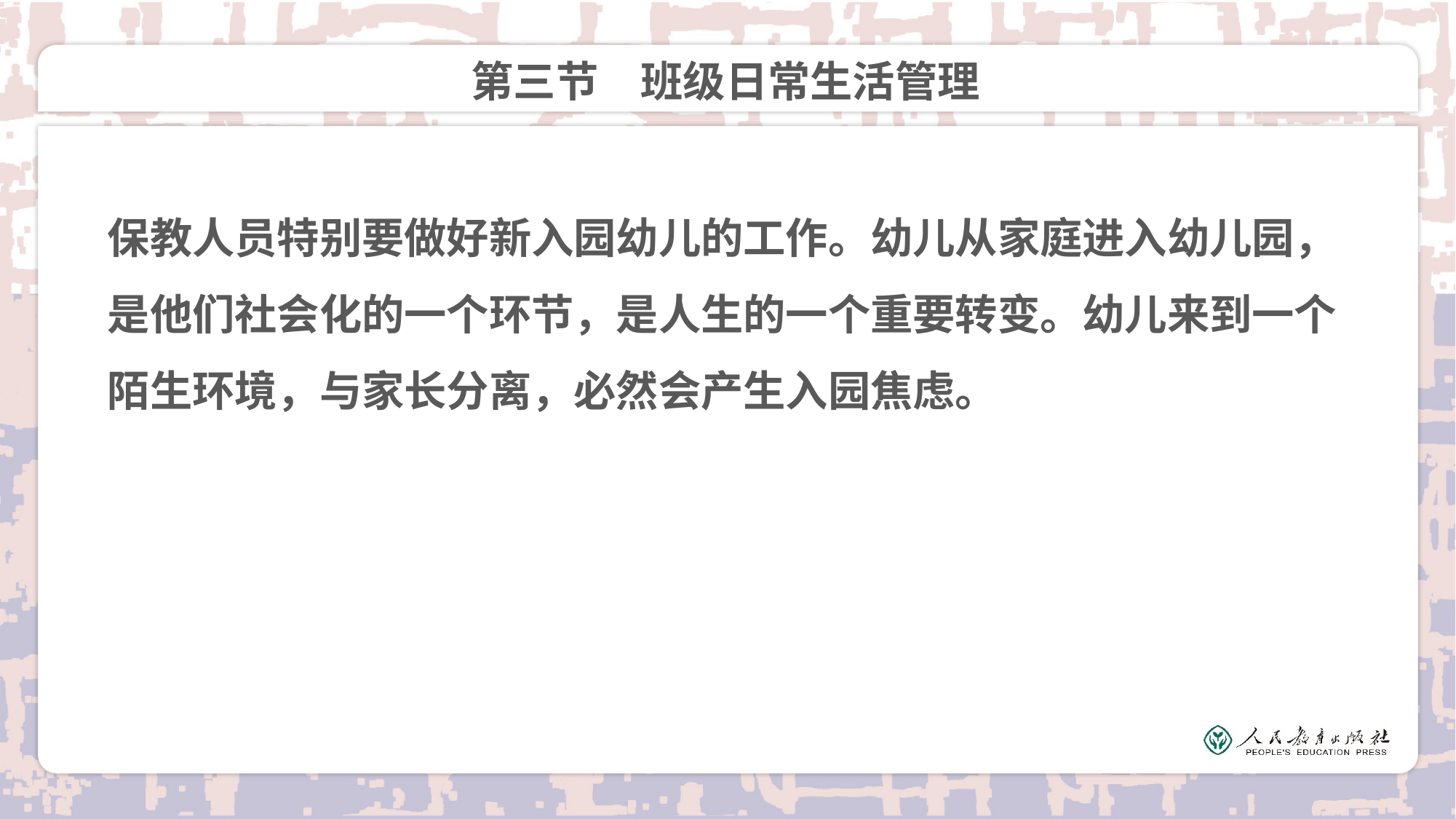

# 第三节　班级日常生活管理
保教人员特别要做好新入园幼儿的工作。幼儿从家庭进入幼儿园，是他们社会化的一个环节，是人生的一个重要转变。幼儿来到一个陌生环境，与家长分离，必然会产生入园焦虑。